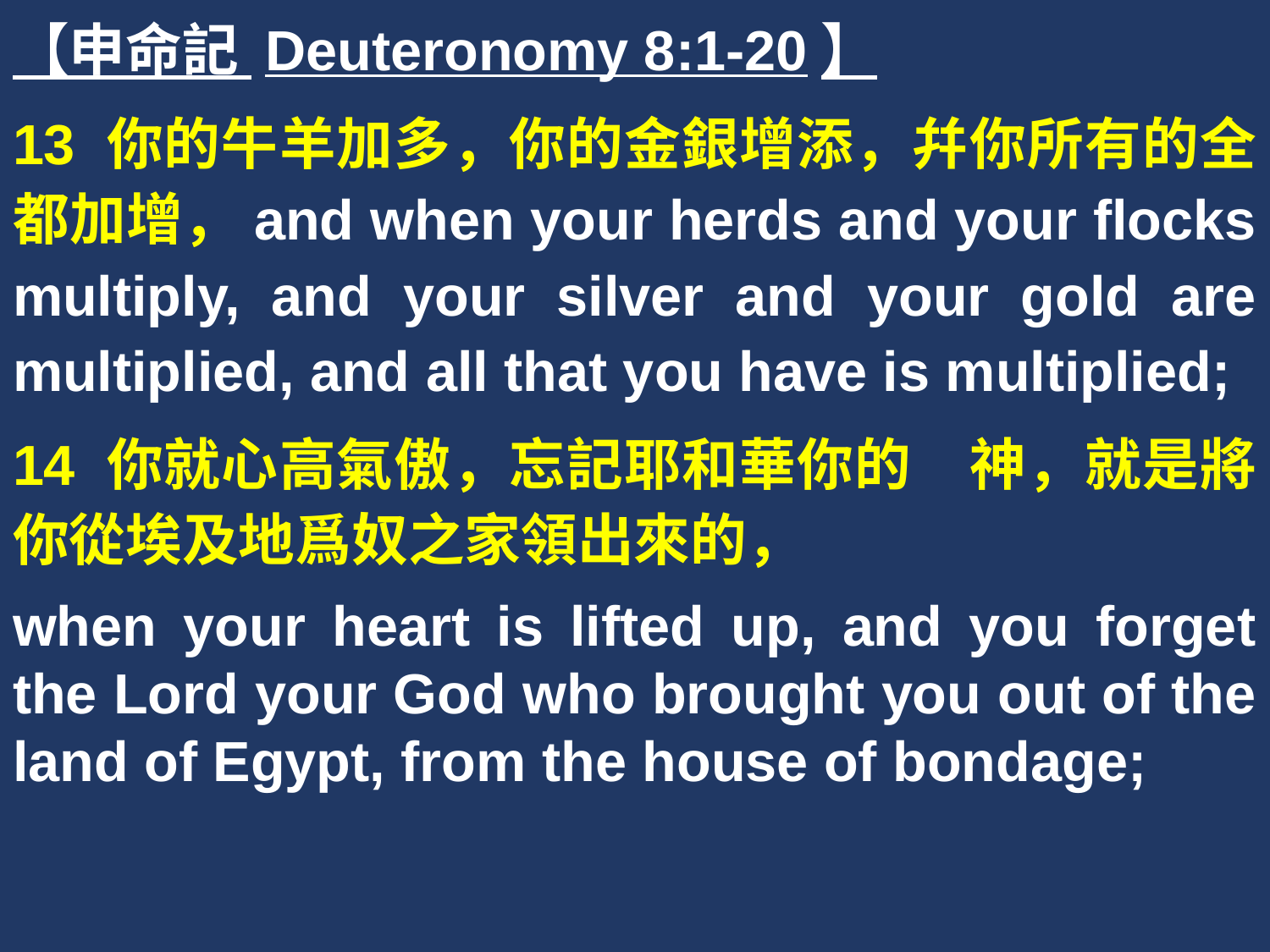

【申命記 Deuteronomy 8:1-20】
13 你的牛羊加多，你的金銀增添，幷你所有的全都加增，and when your herds and your flocks multiply, and your silver and your gold are multiplied, and all that you have is multiplied;
14 你就心高氣傲，忘記耶和華你的　神，就是將你從埃及地爲奴之家領出來的，
when your heart is lifted up, and you forget the Lord your God who brought you out of the land of Egypt, from the house of bondage;